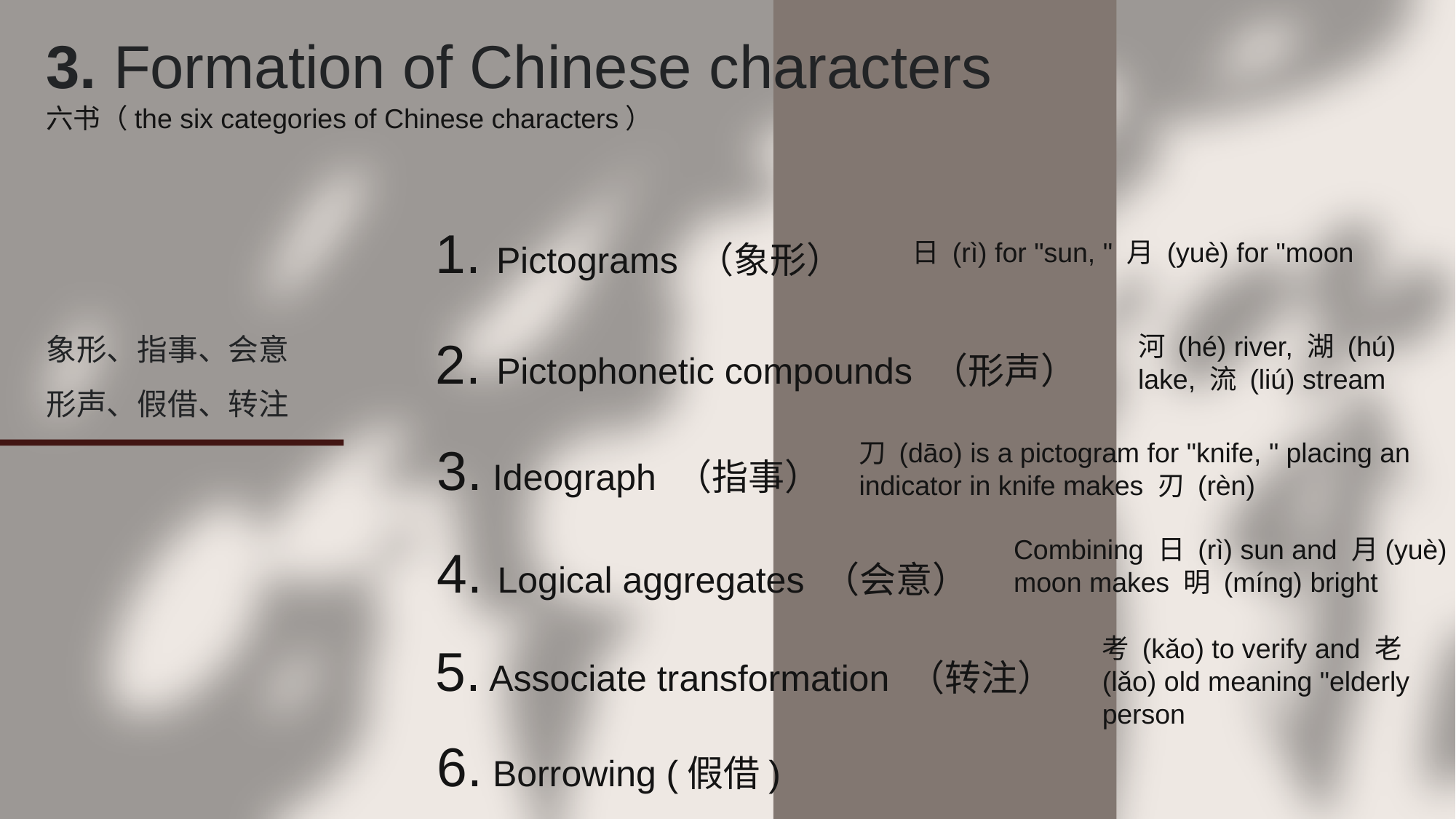

3. Formation of Chinese characters
六书（the six categories of Chinese characters）
1. Pictograms （象形）
 日 (rì) for "sun, " 月 (yuè) for "moon
2. Pictophonetic compounds （形声）
象形、指事、会意
形声、假借、转注
河 (hé) river, 湖 (hú) lake, 流 (liú) stream
3. Ideograph （指事）
刀 (dāo) is a pictogram for "knife, " placing an indicator in knife makes 刃 (rèn)

4. Logical aggregates （会意）
Combining 日 (rì) sun and 月(yuè) moon makes 明 (míng) bright
5. Associate transformation （转注）
考 (kǎo) to verify and 老 (lǎo) old meaning "elderly person
6. Borrowing (假借)